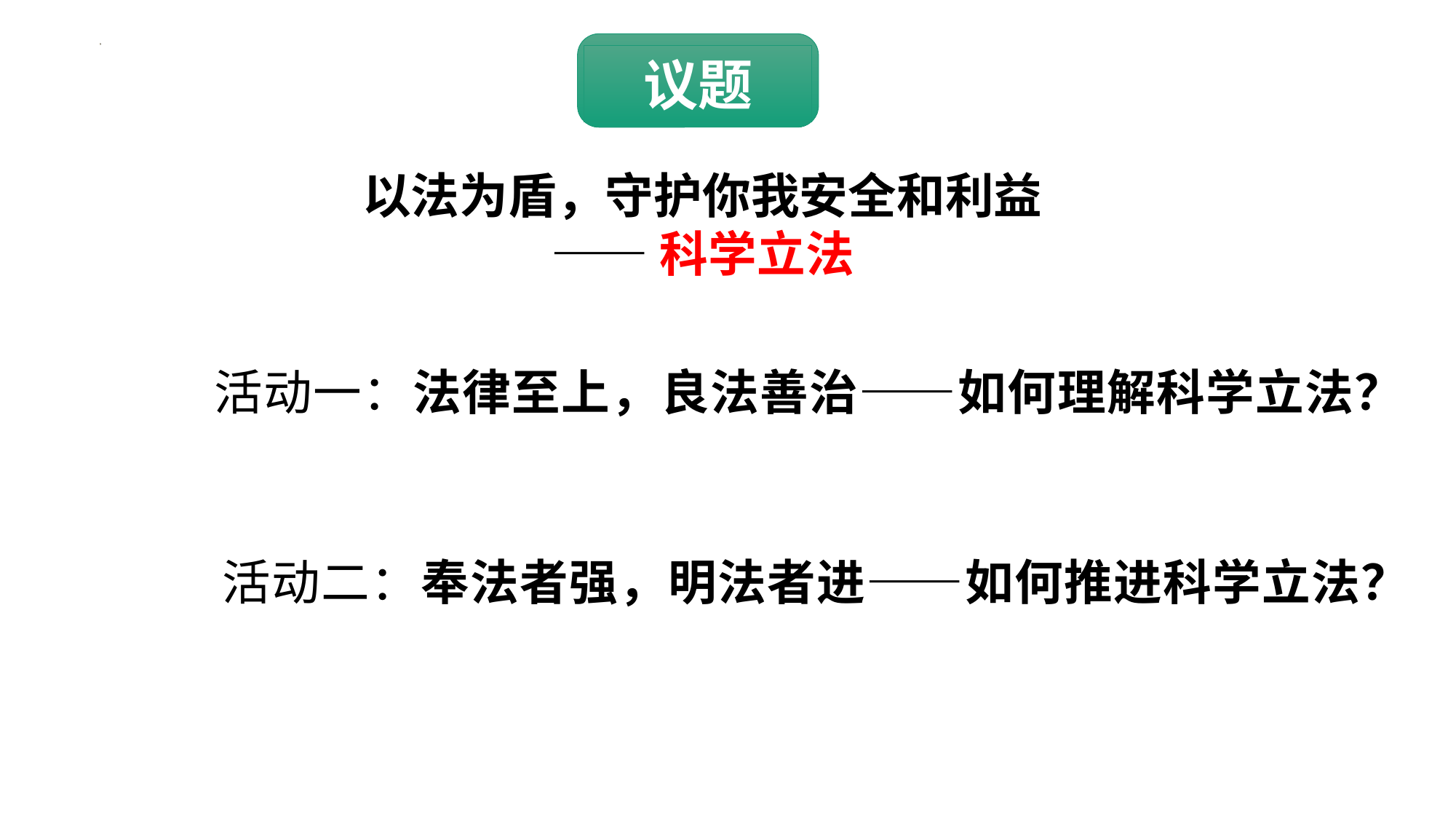

议题
以法为盾，守护你我安全和利益
——科学立法
活动一：法律至上，良法善治——如何理解科学立法？

活动二：奉法者强，明法者进——如何推进科学立法？